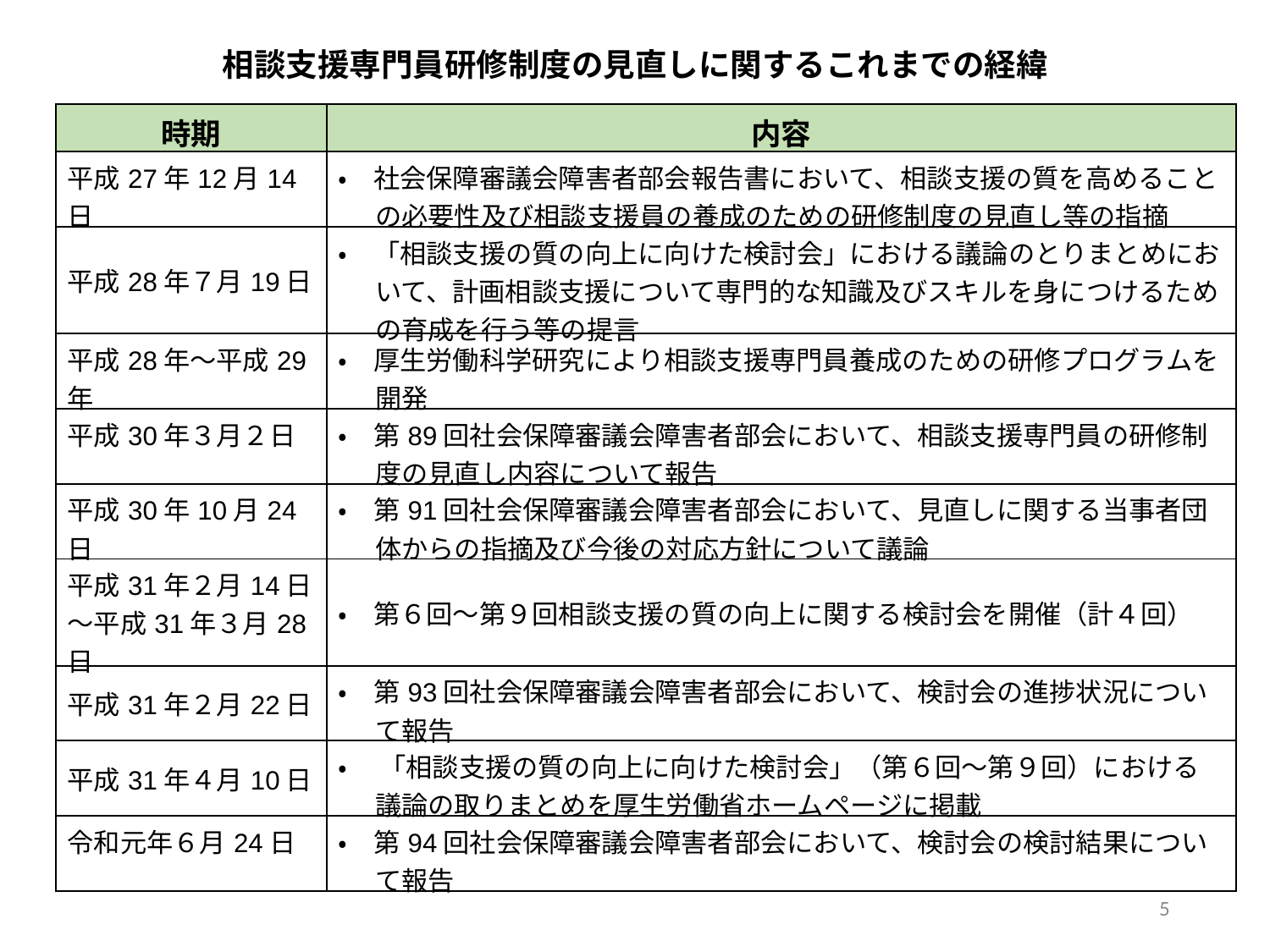

相談支援専門員研修制度の見直しに関するこれまでの経緯
| 時期 | 内容 |
| --- | --- |
| 平成27年12月14日 | ・　社会保障審議会障害者部会報告書において、相談支援の質を高めることの必要性及び相談支援員の養成のための研修制度の見直し等の指摘 |
| 平成28年７月19日 | ・　「相談支援の質の向上に向けた検討会」における議論のとりまとめにおいて、計画相談支援について専門的な知識及びスキルを身につけるための育成を行う等の提言 |
| 平成28年～平成29年 | ・　厚生労働科学研究により相談支援専門員養成のための研修プログラムを開発 |
| 平成30年３月２日 | ・　第89回社会保障審議会障害者部会において、相談支援専門員の研修制度の見直し内容について報告 |
| 平成30年10月24日 | ・　第91回社会保障審議会障害者部会において、見直しに関する当事者団体からの指摘及び今後の対応方針について議論 |
| 平成31年２月14日～平成31年３月28日 | ・　第６回～第９回相談支援の質の向上に関する検討会を開催（計４回） |
| 平成31年２月22日 | ・　第93回社会保障審議会障害者部会において、検討会の進捗状況について報告 |
| 平成31年４月10日 | ・　 「相談支援の質の向上に向けた検討会」（第６回～第９回）における議論の取りまとめを厚生労働省ホームページに掲載 |
| 令和元年６月24日 | ・　第94回社会保障審議会障害者部会において、検討会の検討結果について報告 |

5